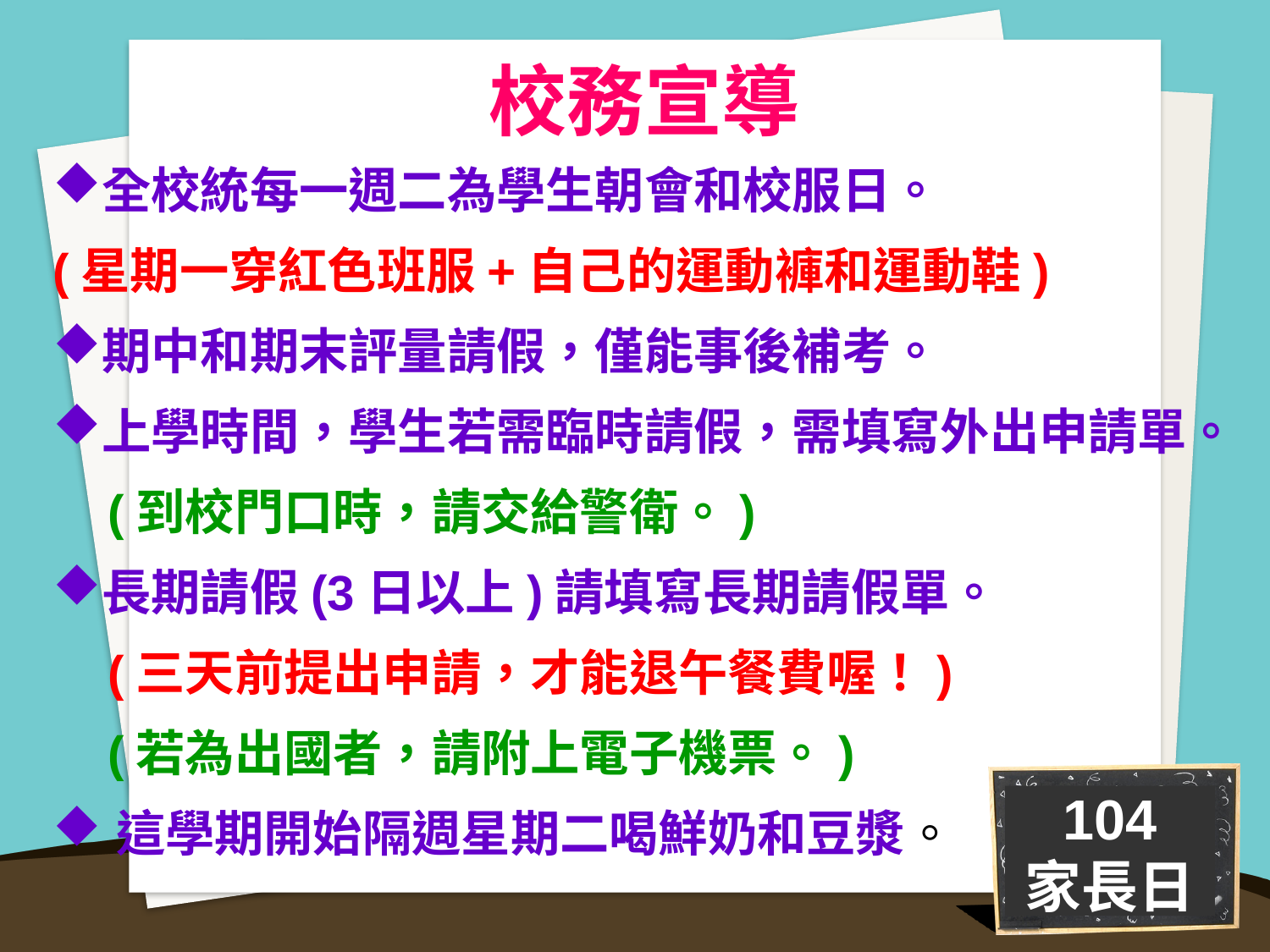

校務宣導
全校統每一週二為學生朝會和校服日。
(星期一穿紅色班服+自己的運動褲和運動鞋)
期中和期末評量請假，僅能事後補考。
上學時間，學生若需臨時請假，需填寫外出申請單。
    (到校門口時，請交給警衛。)
長期請假(3日以上)請填寫長期請假單。
    (三天前提出申請，才能退午餐費喔！)
    (若為出國者，請附上電子機票。)
這學期開始隔週星期二喝鮮奶和豆漿。
104
家長日